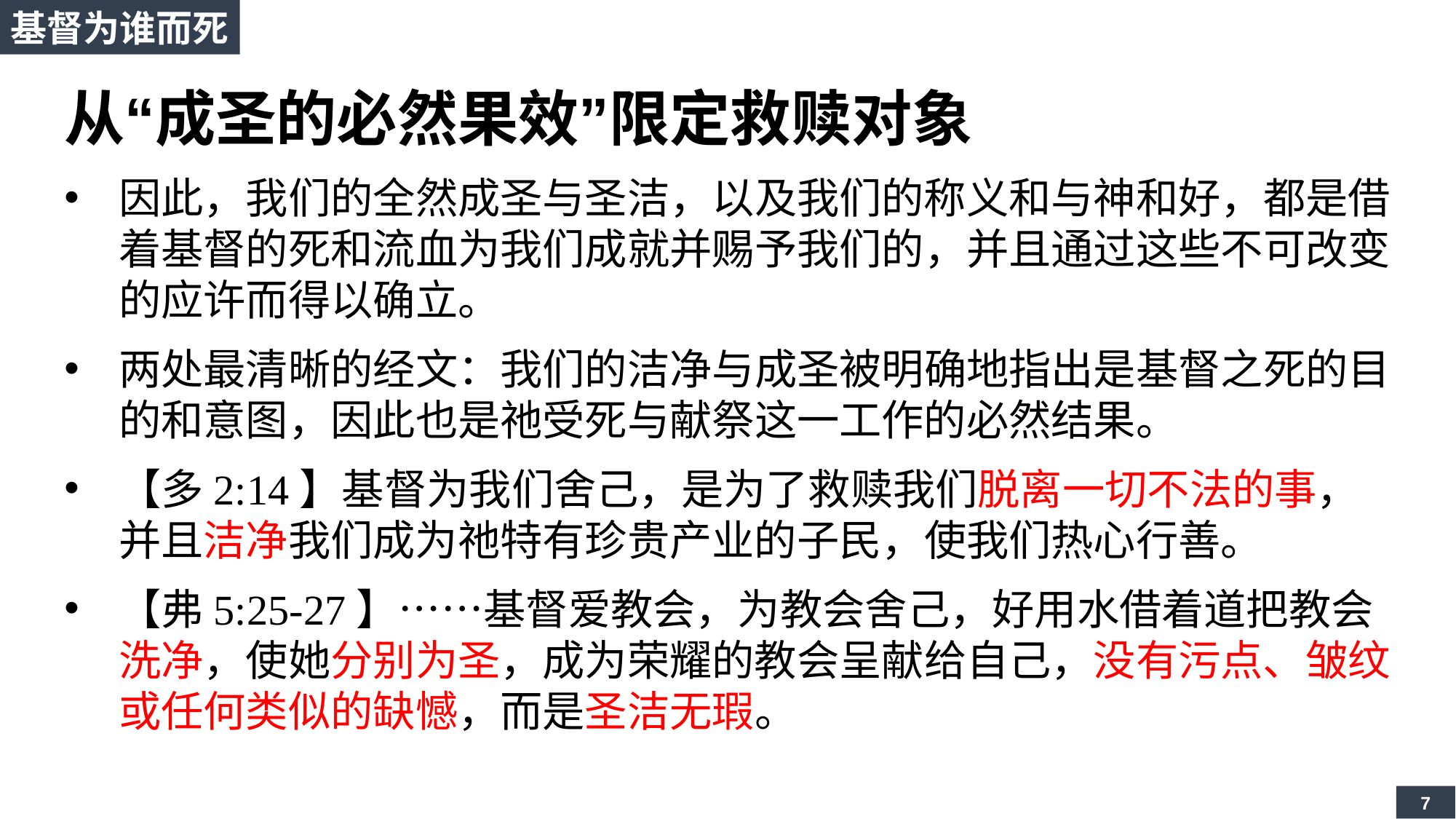

基督为谁而死
从“成圣的必然果效”限定救赎对象
因此，我们的全然成圣与圣洁，以及我们的称义和与神和好，都是借着基督的死和流血为我们成就并赐予我们的，并且通过这些不可改变的应许而得以确立。
两处最清晰的经文：我们的洁净与成圣被明确地指出是基督之死的目的和意图，因此也是祂受死与献祭这一工作的必然结果。
【多2:14】基督为我们舍己，是为了救赎我们脱离一切不法的事，并且洁净我们成为祂特有珍贵产业的子民，使我们热心行善。
【弗5:25-27】……基督爱教会，为教会舍己，好用水借着道把教会洗净，使她分别为圣，成为荣耀的教会呈献给自己，没有污点、皱纹或任何类似的缺憾，而是圣洁无瑕。
7